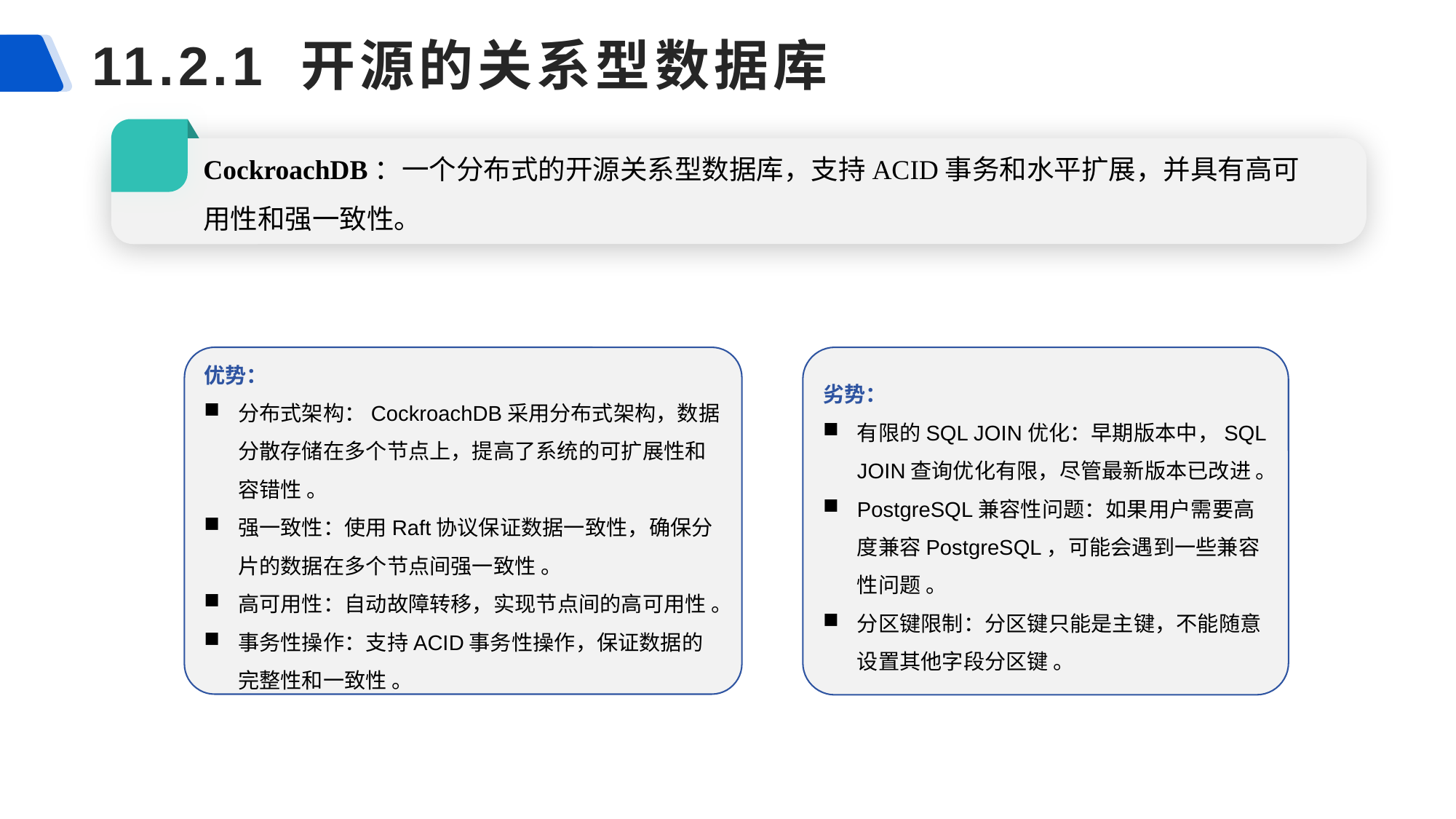

# 11.2.1 开源的关系型数据库

CockroachDB：一个分布式的开源关系型数据库，支持ACID事务和水平扩展，并具有高可用性和强一致性。
优势：
分布式架构：CockroachDB采用分布式架构，数据分散存储在多个节点上，提高了系统的可扩展性和容错性 。
强一致性：使用Raft协议保证数据一致性，确保分片的数据在多个节点间强一致性 。
高可用性：自动故障转移，实现节点间的高可用性 。
事务性操作：支持ACID事务性操作，保证数据的完整性和一致性 。
劣势：
有限的SQL JOIN优化：早期版本中，SQL JOIN查询优化有限，尽管最新版本已改进 。
PostgreSQL兼容性问题：如果用户需要高度兼容PostgreSQL，可能会遇到一些兼容性问题 。
分区键限制：分区键只能是主键，不能随意设置其他字段分区键 。